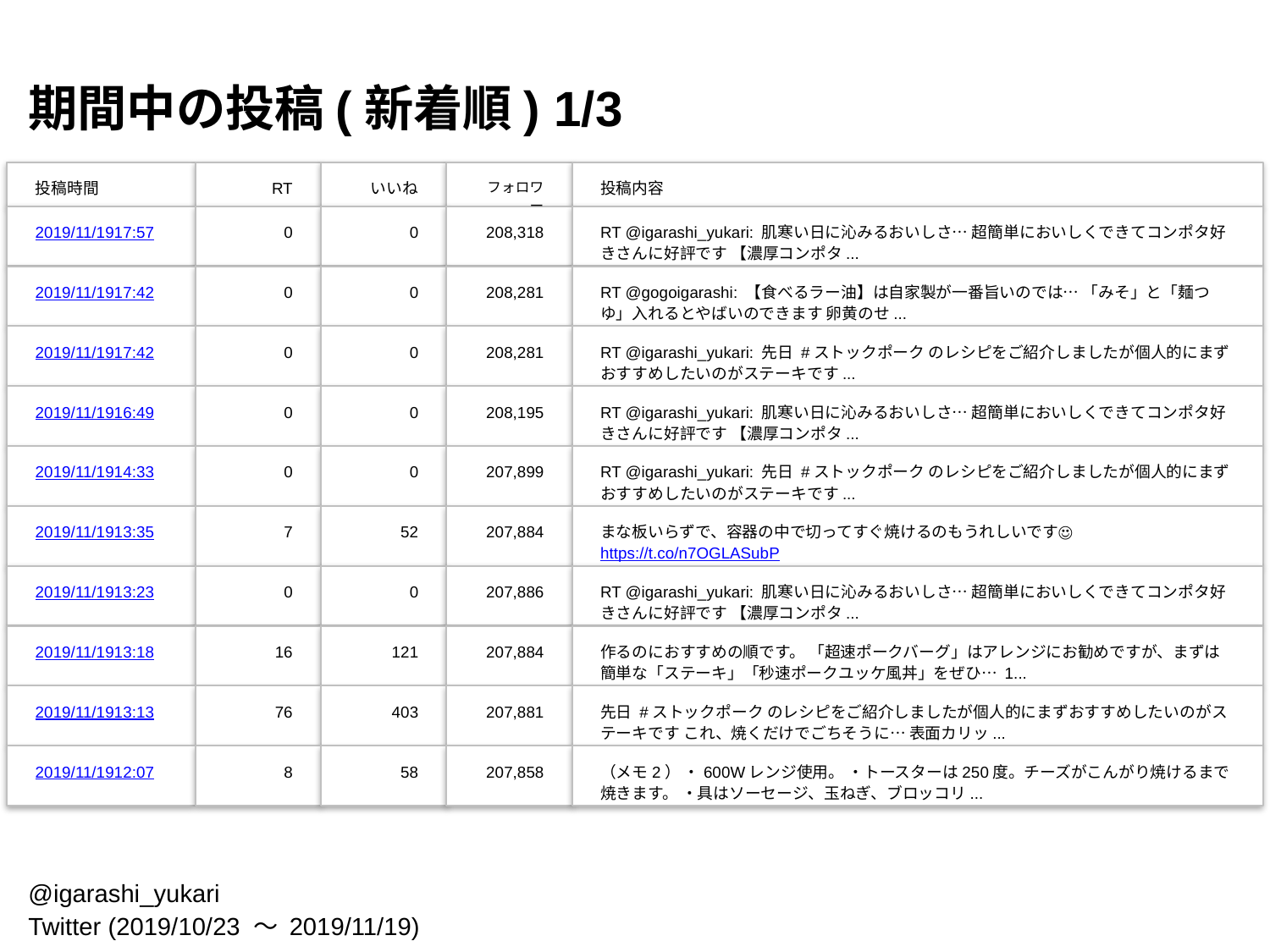

期間中の投稿(新着順) 1/3

投稿時間

RT

いいね

フォロワー

投稿内容

2019/11/19
17:57

0

0

208,318

RT @igarashi_yukari: 肌寒い日に沁みるおいしさ… 超簡単においしくできてコンポタ好きさんに好評です 【濃厚コンポタ...

2019/11/19
17:42

0

0

208,281

RT @gogoigarashi: 【食べるラー油】は自家製が一番旨いのでは… 「みそ」と「麺つゆ」入れるとやばいのできます 卵黄のせ...

2019/11/19
17:42

0

0

208,281

RT @igarashi_yukari: 先日 #ストックポーク のレシピをご紹介しましたが個人的にまずおすすめしたいのがステーキです...

2019/11/19
16:49

0

0

208,195

RT @igarashi_yukari: 肌寒い日に沁みるおいしさ… 超簡単においしくできてコンポタ好きさんに好評です 【濃厚コンポタ...

2019/11/19
14:33

0

0

207,899

RT @igarashi_yukari: 先日 #ストックポーク のレシピをご紹介しましたが個人的にまずおすすめしたいのがステーキです...

2019/11/19
13:35

7

52

207,884

まな板いらずで、容器の中で切ってすぐ焼けるのもうれしいです☺︎ https://t.co/n7OGLASubP

2019/11/19
13:23

0

0

207,886

RT @igarashi_yukari: 肌寒い日に沁みるおいしさ… 超簡単においしくできてコンポタ好きさんに好評です 【濃厚コンポタ...

2019/11/19
13:18

16

121

207,884

作るのにおすすめの順です。 「超速ポークバーグ」はアレンジにお勧めですが、まずは簡単な「ステーキ」「秒速ポークユッケ風丼」をぜひ… 1...

2019/11/19
13:13

76

403

207,881

先日 #ストックポーク のレシピをご紹介しましたが個人的にまずおすすめしたいのがステーキです これ、焼くだけでごちそうに… 表面カリッ...

2019/11/19
12:07

8

58

207,858

（メモ2） ・600Wレンジ使用。 ・トースターは250度。チーズがこんがり焼けるまで焼きます。 ・具はソーセージ、玉ねぎ、ブロッコリ...
@igarashi_yukari
Twitter (2019/10/23 〜 2019/11/19)